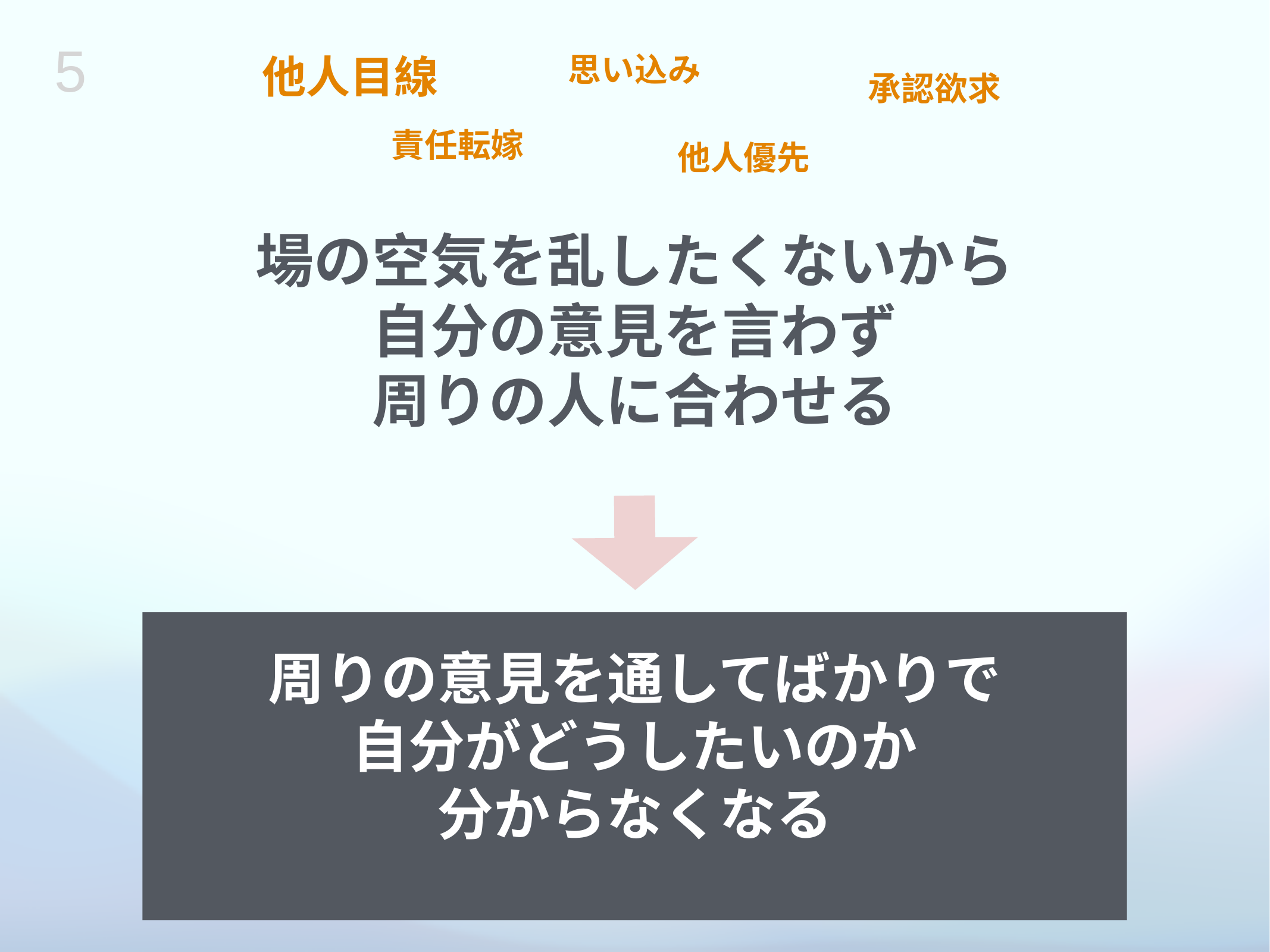

5
# 他人目線
思い込み
承認欲求
責任転嫁
他人優先
場の空気を乱したくないから
自分の意見を言わず
周りの人に合わせる

周りの意見を通してばかりで
自分がどうしたいのか
分からなくなる